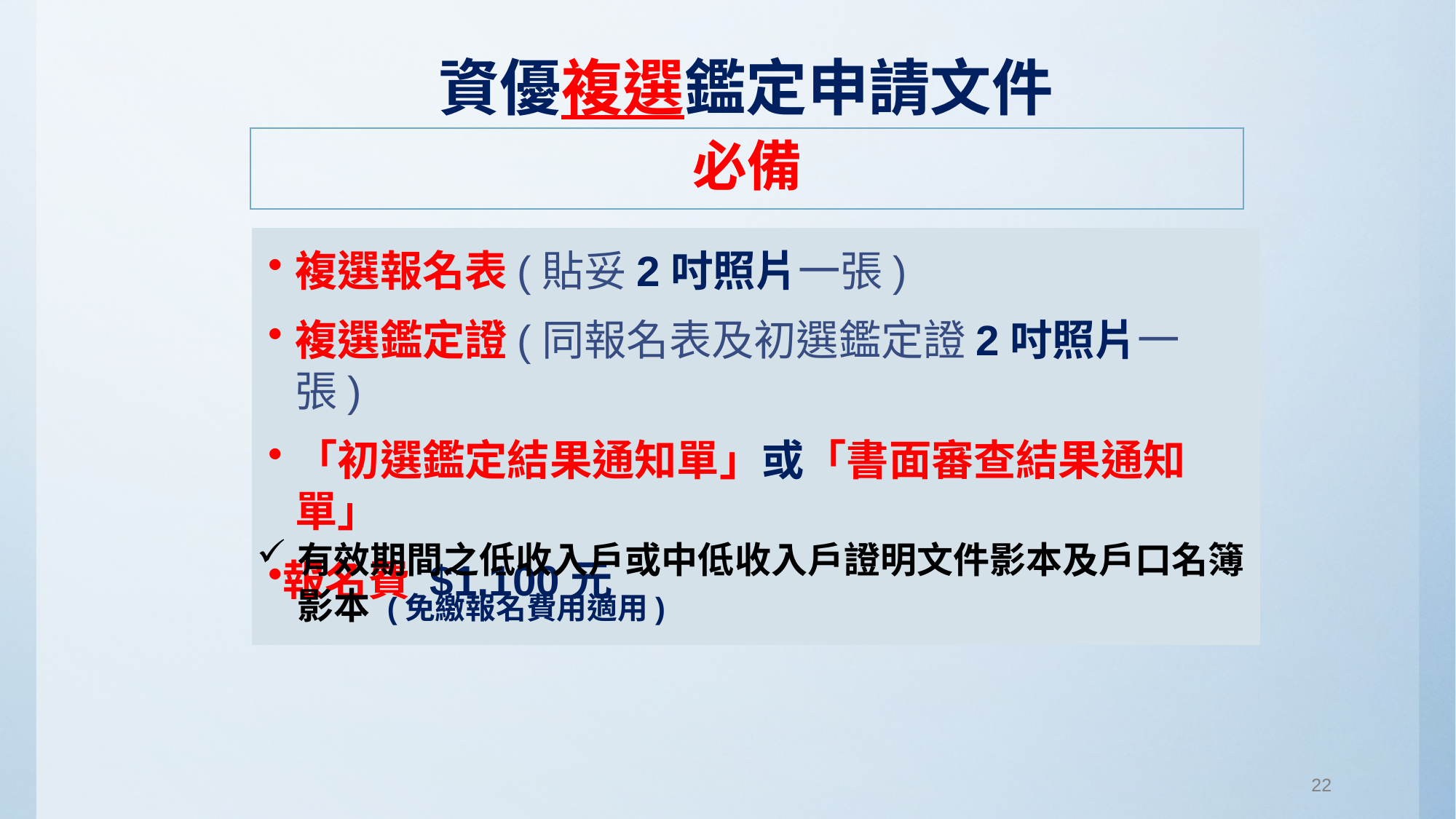

資優複選鑑定申請文件
必備
複選報名表(貼妥2吋照片一張)
複選鑑定證(同報名表及初選鑑定證2吋照片一張)
「初選鑑定結果通知單」或「書面審查結果通知單」
報名費 $1,100元
有效期間之低收入戶或中低收入戶證明文件影本及戶口名簿影本 (免繳報名費用適用)
22